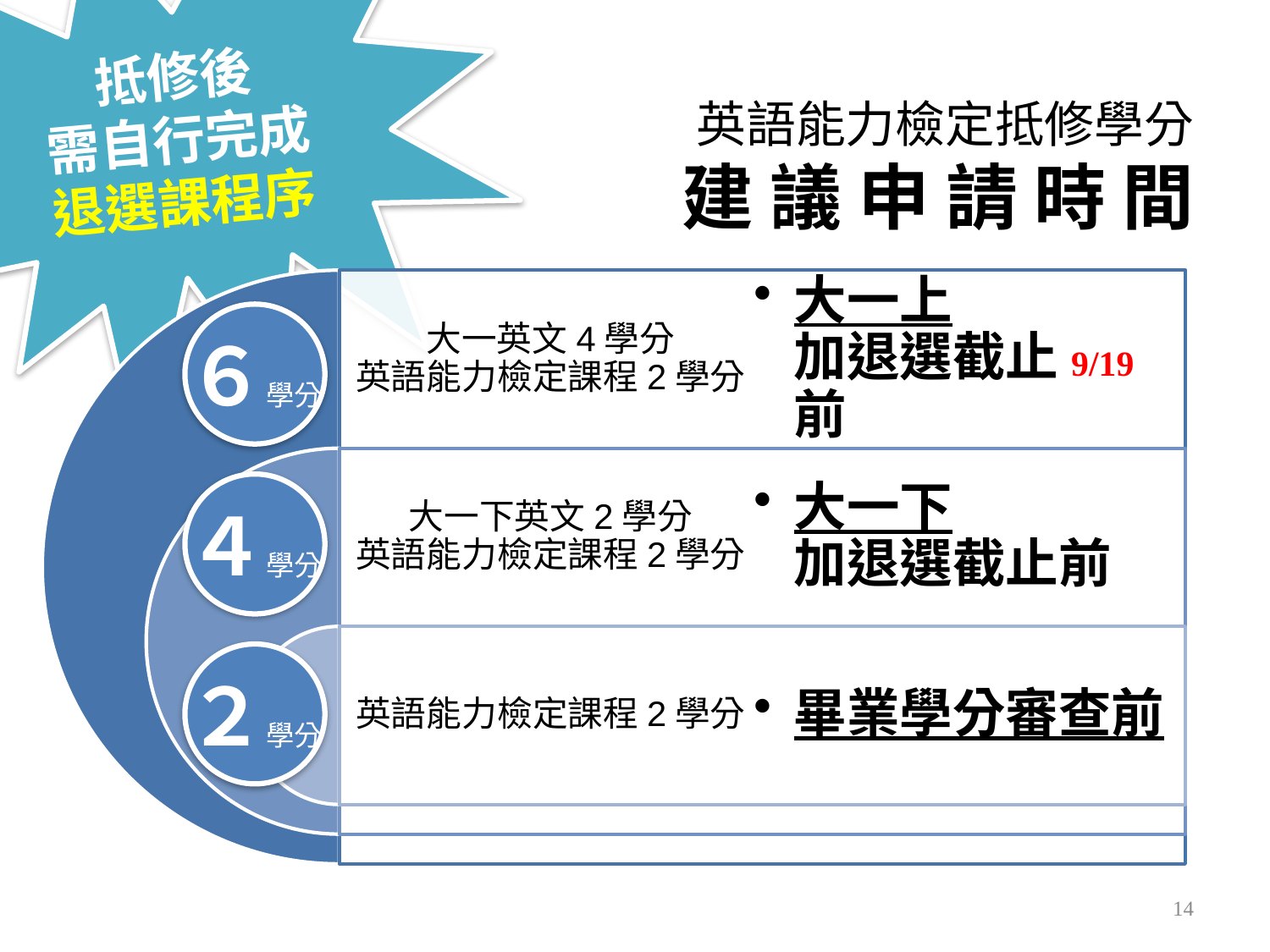

抵修後
需自行完成
退選課程序
# 英語能力檢定抵修學分 建 議 申 請 時 間
大一英文4學分
英語能力檢定課程2學分
大一下英文2學分
英語能力檢定課程2學分
英語能力檢定課程2學分
大一上
加退選截止9/19前
大一下
加退選截止前
畢業學分審查前
６學分
４學分
２學分
14